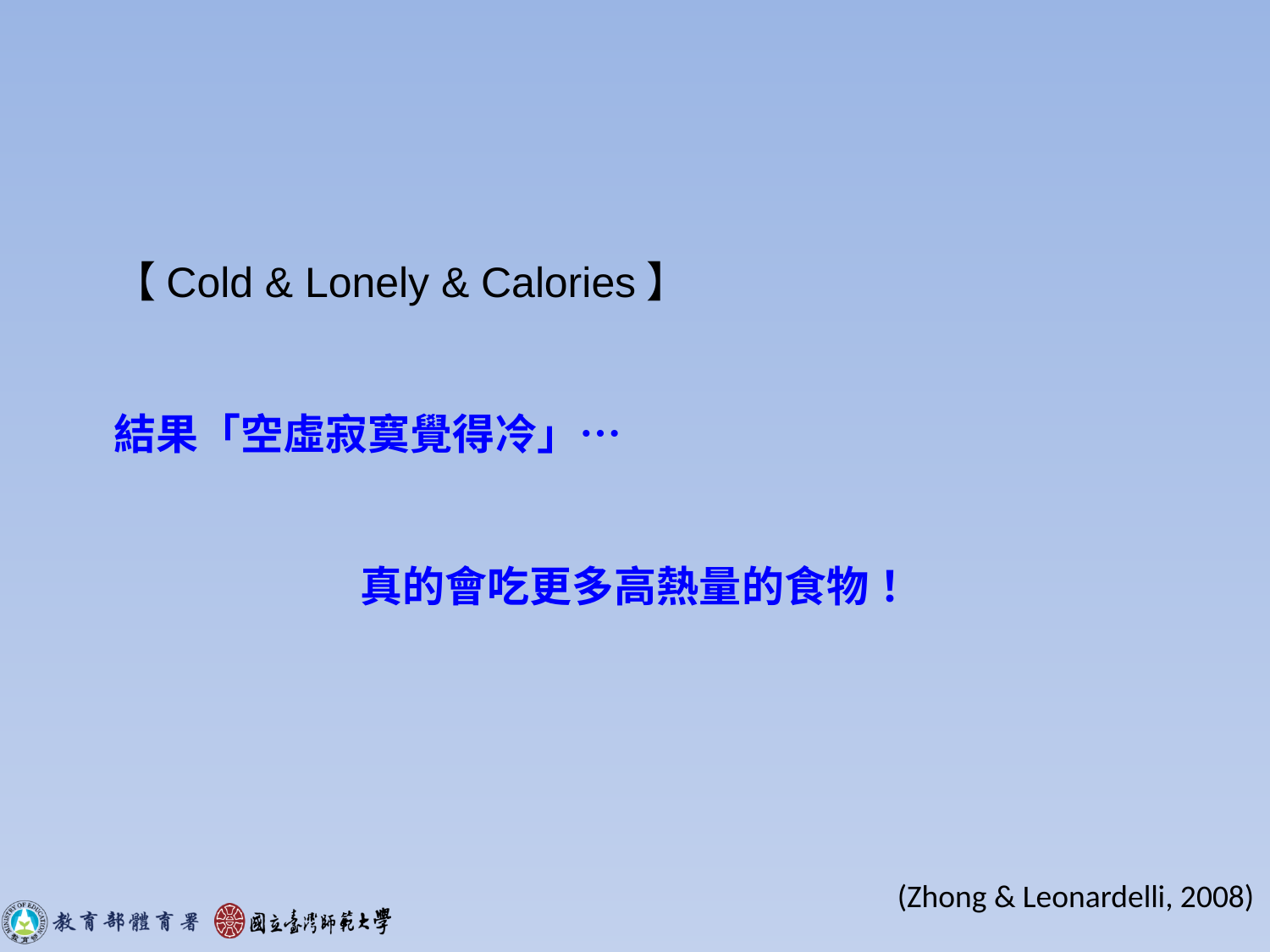

【Cold & Lonely & Calories】

結果「空虛寂寞覺得冷」…

真的會吃更多高熱量的食物！
(Zhong & Leonardelli, 2008)